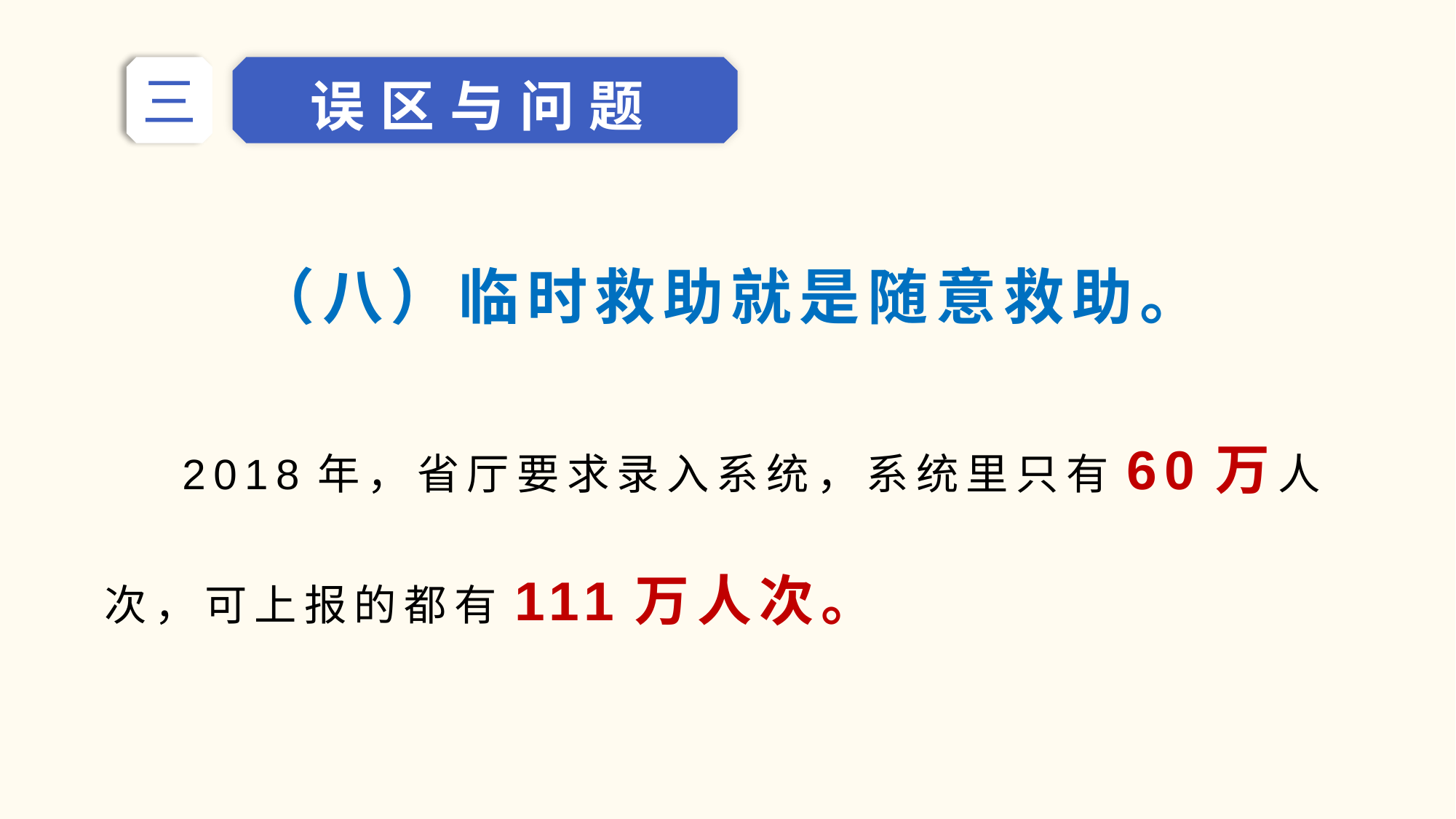

误区与问题

三
（八）临时救助就是随意救助。
    2018年，省厅要求录入系统，系统里只有60万人次，可上报的都有111万人次。